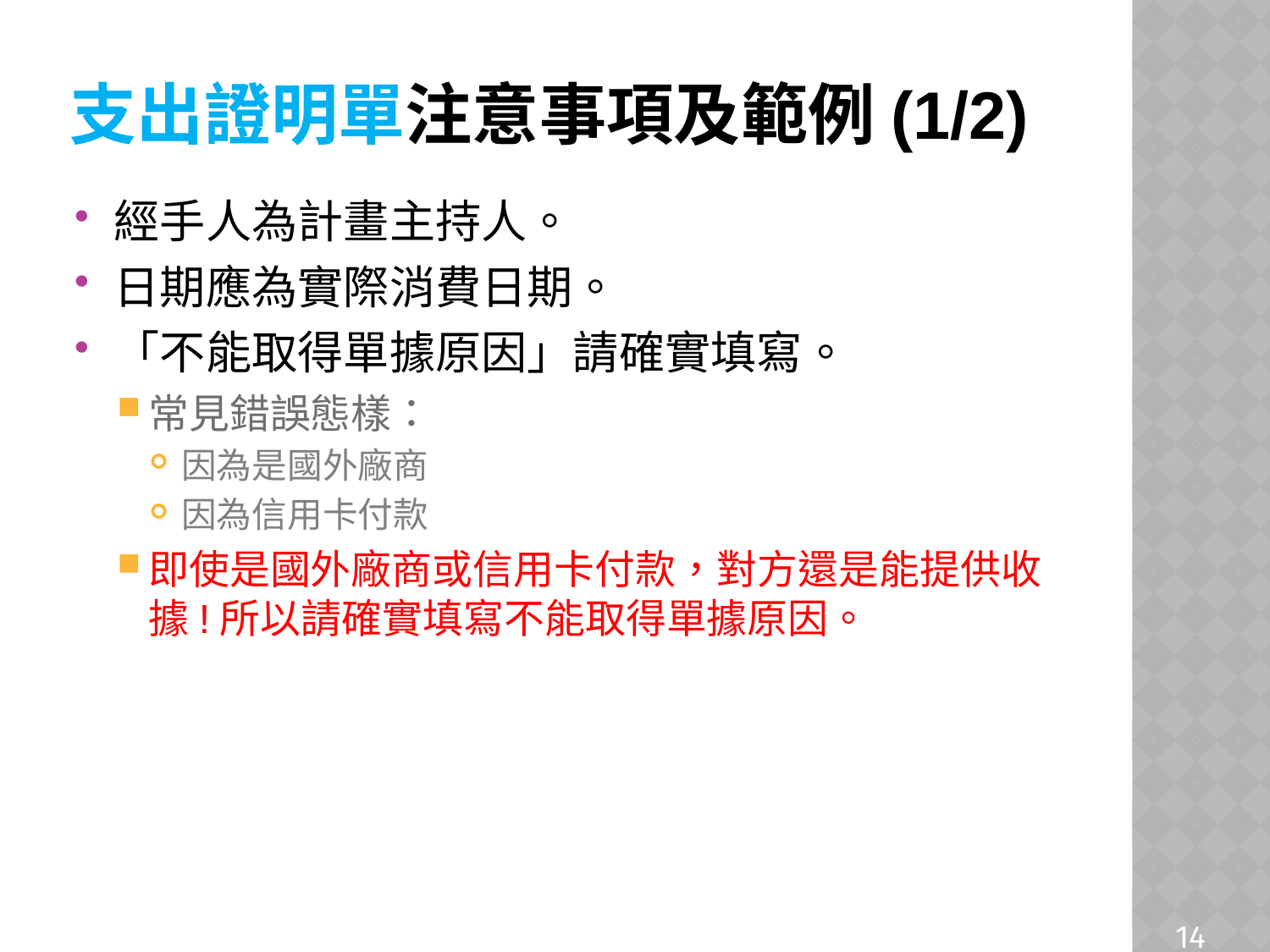

# 支出證明單注意事項及範例(1/2)
經手人為計畫主持人。
日期應為實際消費日期。
「不能取得單據原因」請確實填寫。
常見錯誤態樣：
因為是國外廠商
因為信用卡付款
即使是國外廠商或信用卡付款，對方還是能提供收據!所以請確實填寫不能取得單據原因。

14